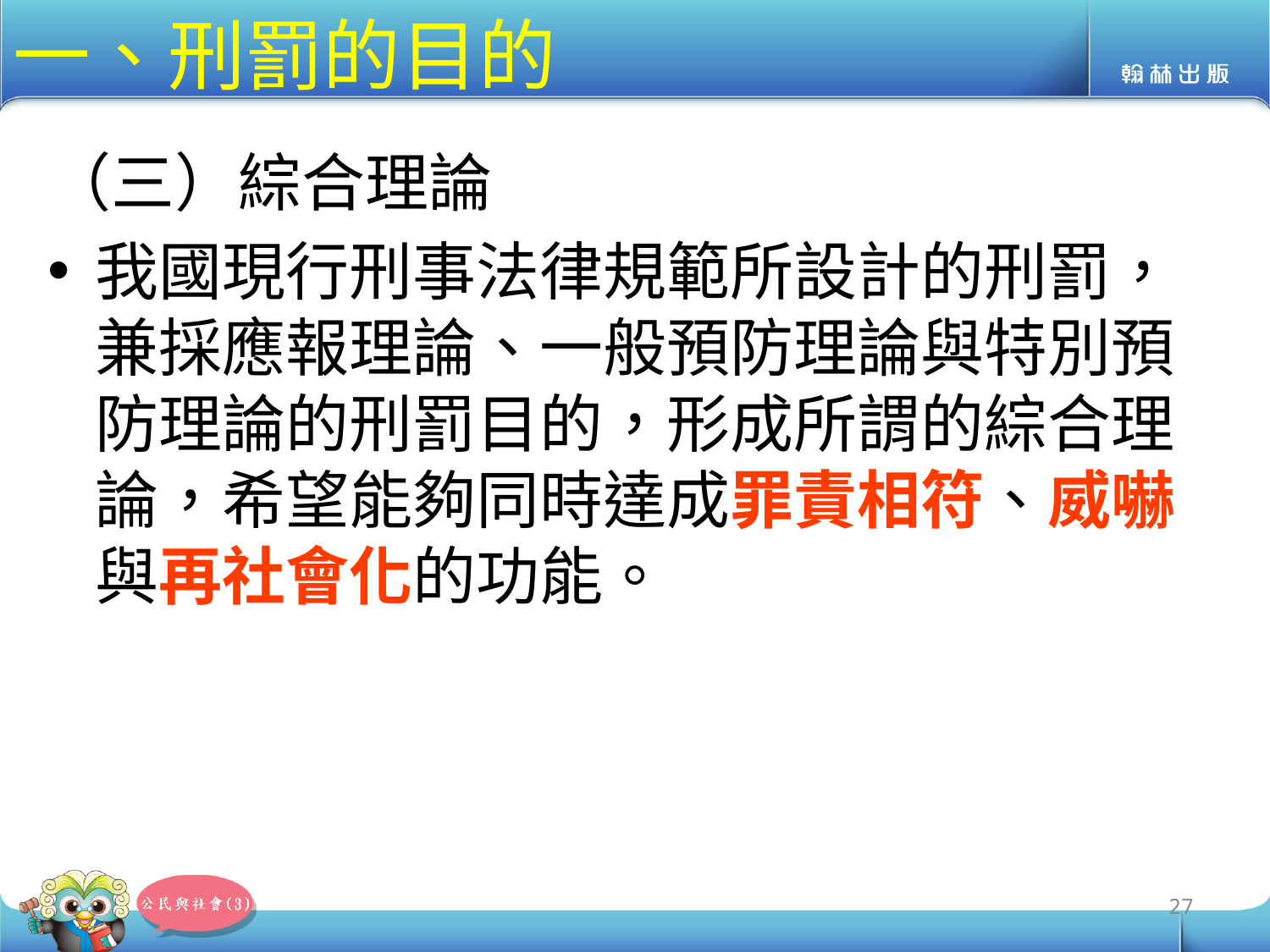

# 一、刑罰的目的
（三）綜合理論
我國現行刑事法律規範所設計的刑罰，兼採應報理論、一般預防理論與特別預防理論的刑罰目的，形成所謂的綜合理論，希望能夠同時達成罪責相符、威嚇與再社會化的功能。
27